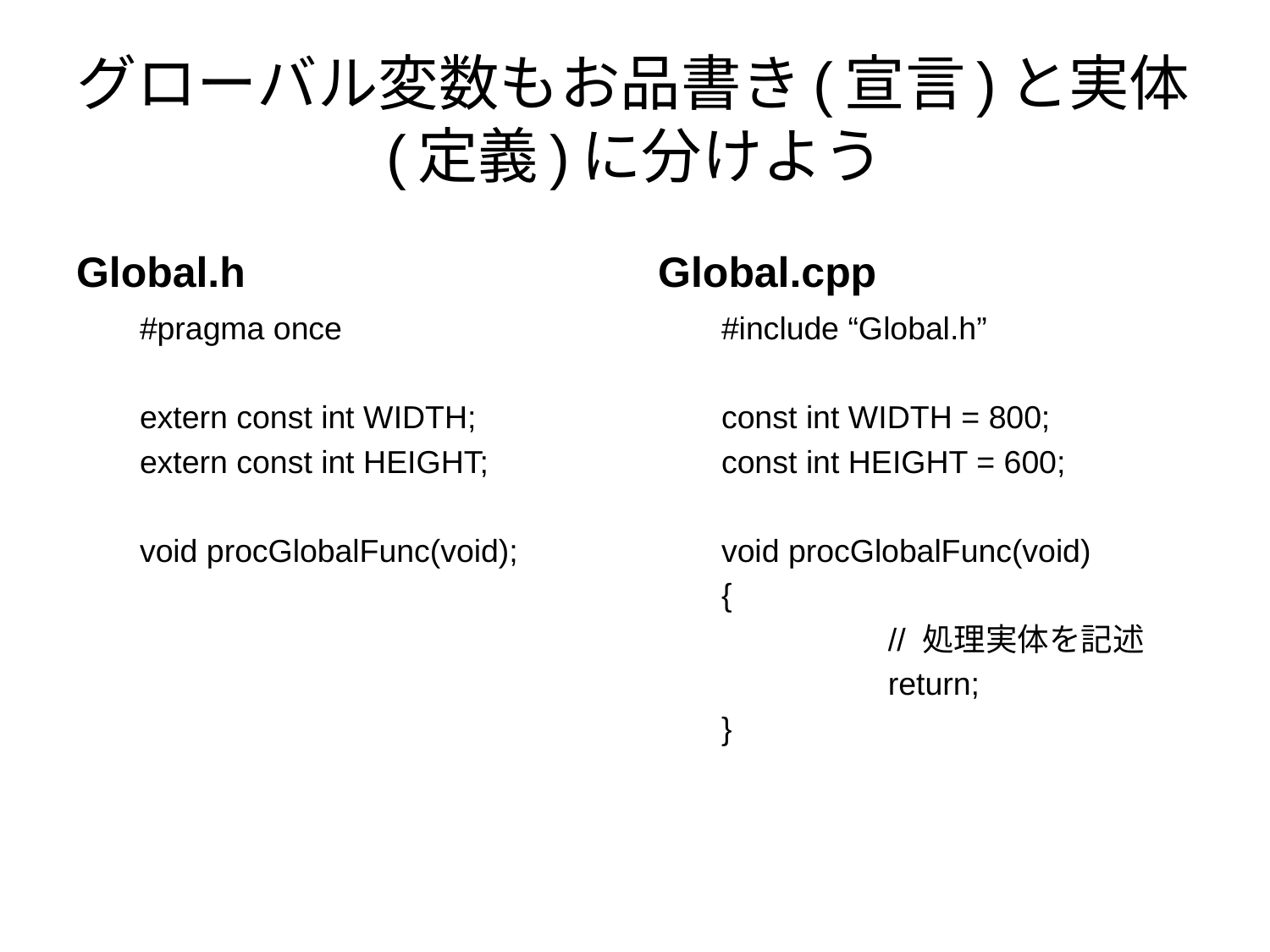

# グローバル変数もお品書き(宣言)と実体(定義)に分けよう
Global.h
Global.cpp
#pragma once

extern const int WIDTH;
extern const int HEIGHT;

void procGlobalFunc(void);
#include “Global.h”

const int WIDTH = 800;
const int HEIGHT = 600;

void procGlobalFunc(void)
{
		// 処理実体を記述
		return;
}